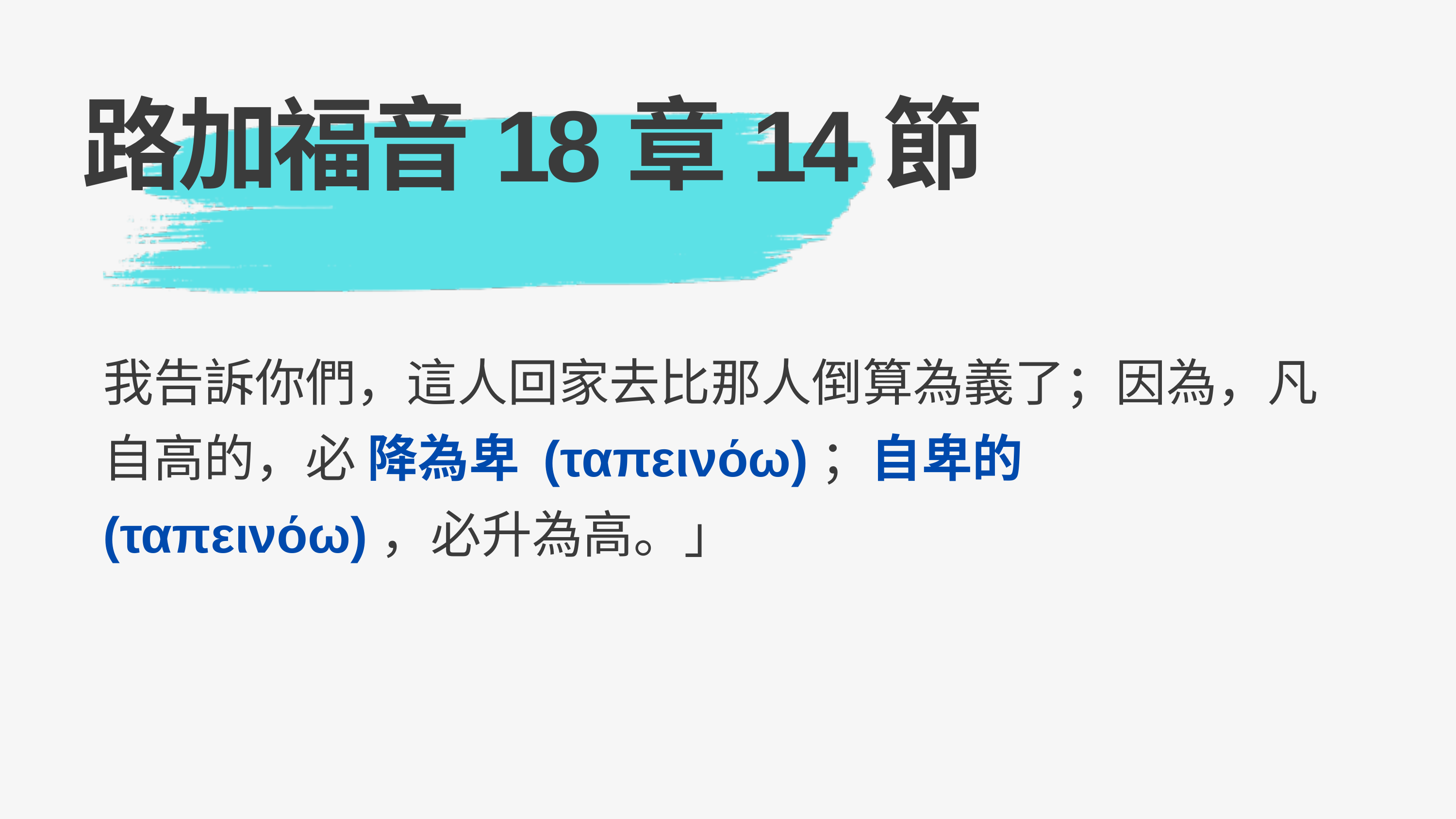

路加福音18章14節

我告訴你們，這人回家去比那人倒算為義了；因為，凡自高的，必 降為卑 (ταπεινόω)；自卑的 (ταπεινόω)，必升為高。」